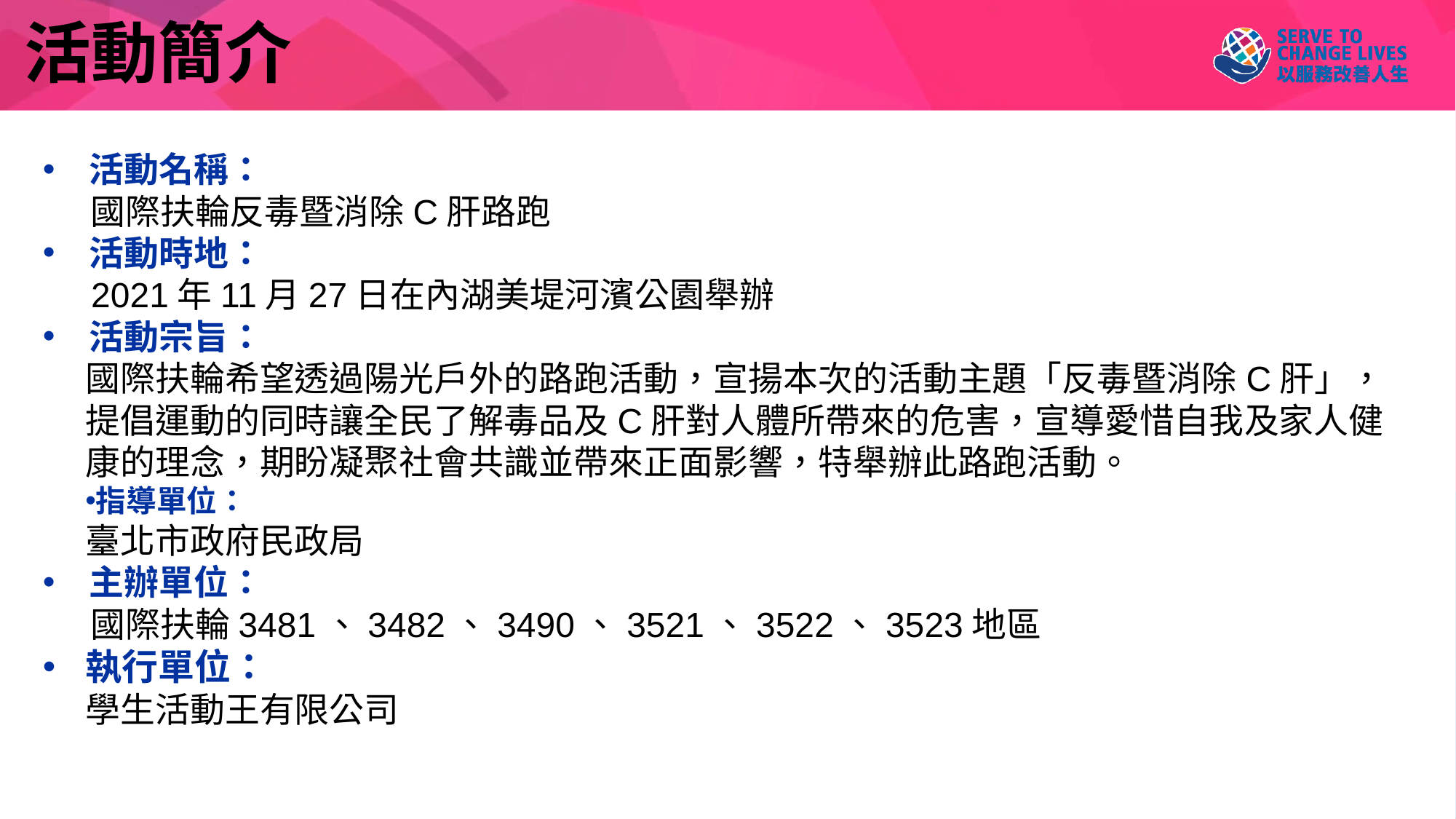

# 活動簡介
活動名稱：
     國際扶輪反毒暨消除C肝路跑
活動時地：
     2021年11月27日在內湖美堤河濱公園舉辦
活動宗旨：
國際扶輪希望透過陽光戶外的路跑活動，宣揚本次的活動主題「反毒暨消除C肝」，提倡運動的同時讓全民了解毒品及C肝對人體所帶來的危害，宣導愛惜自我及家人健康的理念，期盼凝聚社會共識並帶來正面影響，特舉辦此路跑活動。
指導單位：
臺北市政府民政局
主辦單位：
     國際扶輪3481、3482、3490、3521、3522、3523地區
執行單位：
學生活動王有限公司